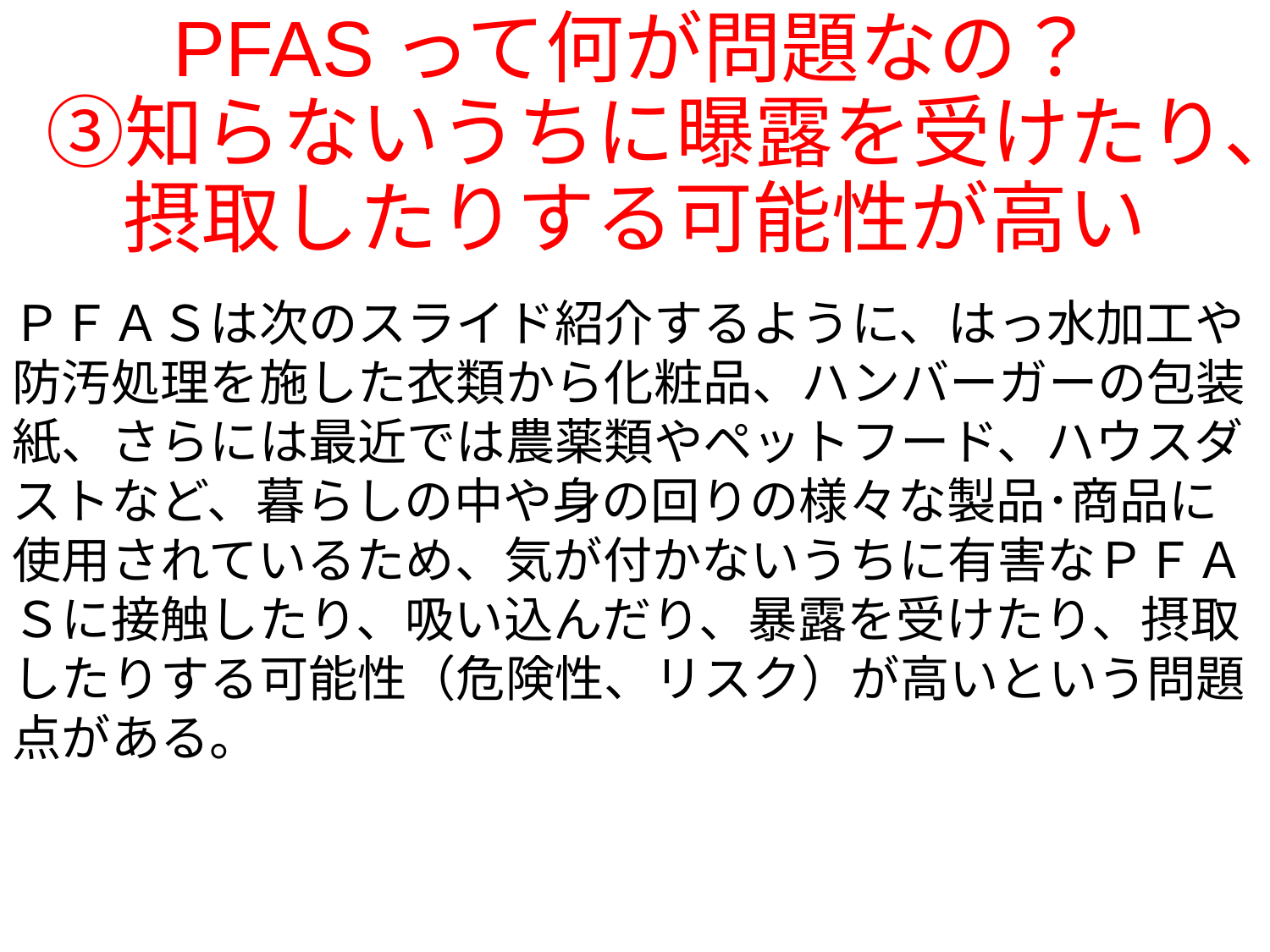

# PFASって何が問題なの？ ③知らないうちに曝露を受けたり、摂取したりする可能性が高い
ＰＦＡＳは次のスライド紹介するように、はっ水加工や防汚処理を施した衣類から化粧品、ハンバーガーの包装紙、さらには最近では農薬類やペットフード、ハウスダストなど、暮らしの中や身の回りの様々な製品･商品に使用されているため、気が付かないうちに有害なＰＦＡＳに接触したり、吸い込んだり、暴露を受けたり、摂取したりする可能性（危険性、リスク）が高いという問題点がある。